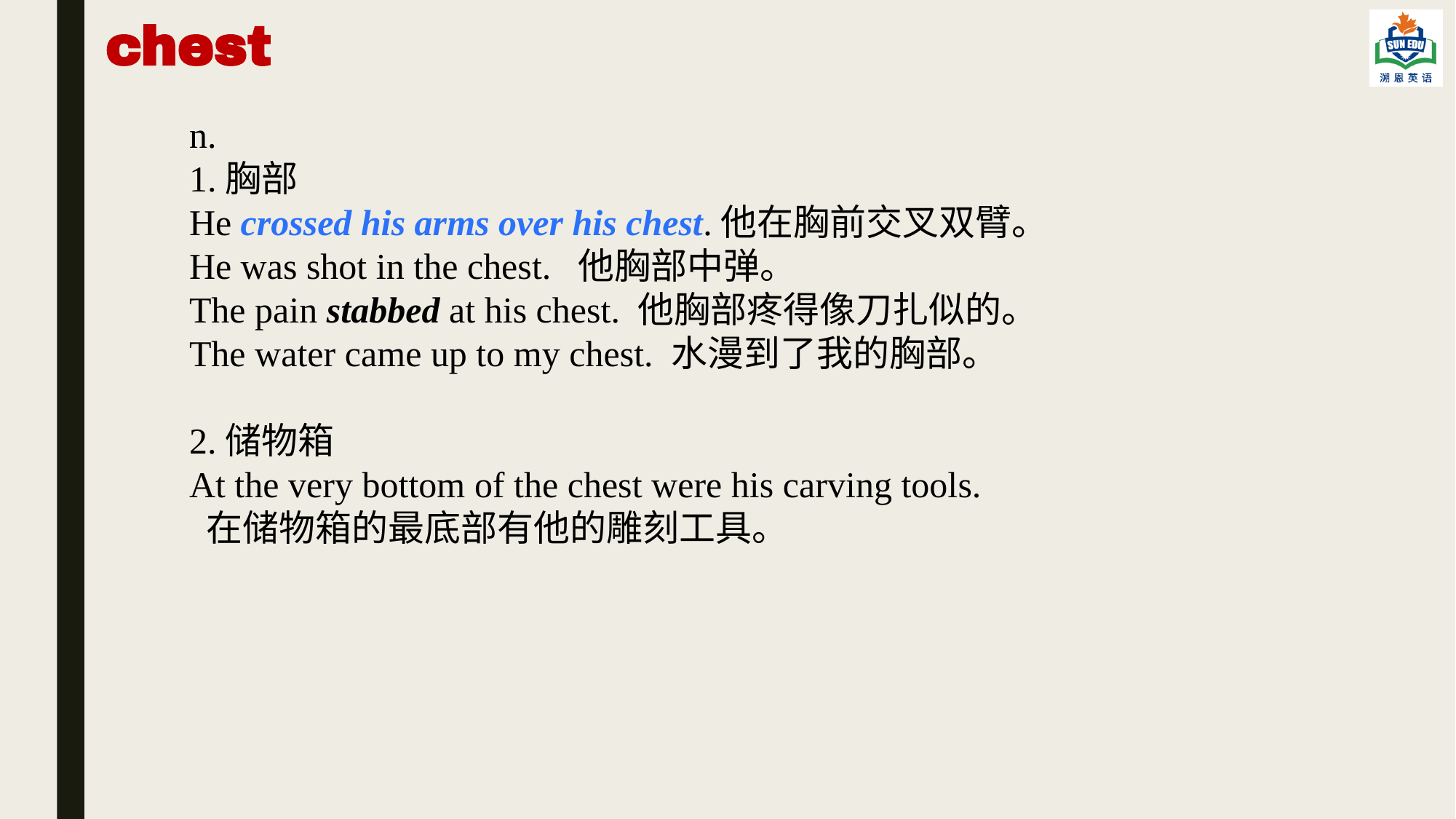

chest
n.
1.胸部
He crossed his arms over his chest.他在胸前交叉双臂。
He was shot in the chest.  他胸部中弹。
The pain stabbed at his chest. 他胸部疼得像刀扎似的。
The water came up to my chest. 水漫到了我的胸部。

2.储物箱
At the very bottom of the chest were his carving tools.
 在储物箱的最底部有他的雕刻工具。